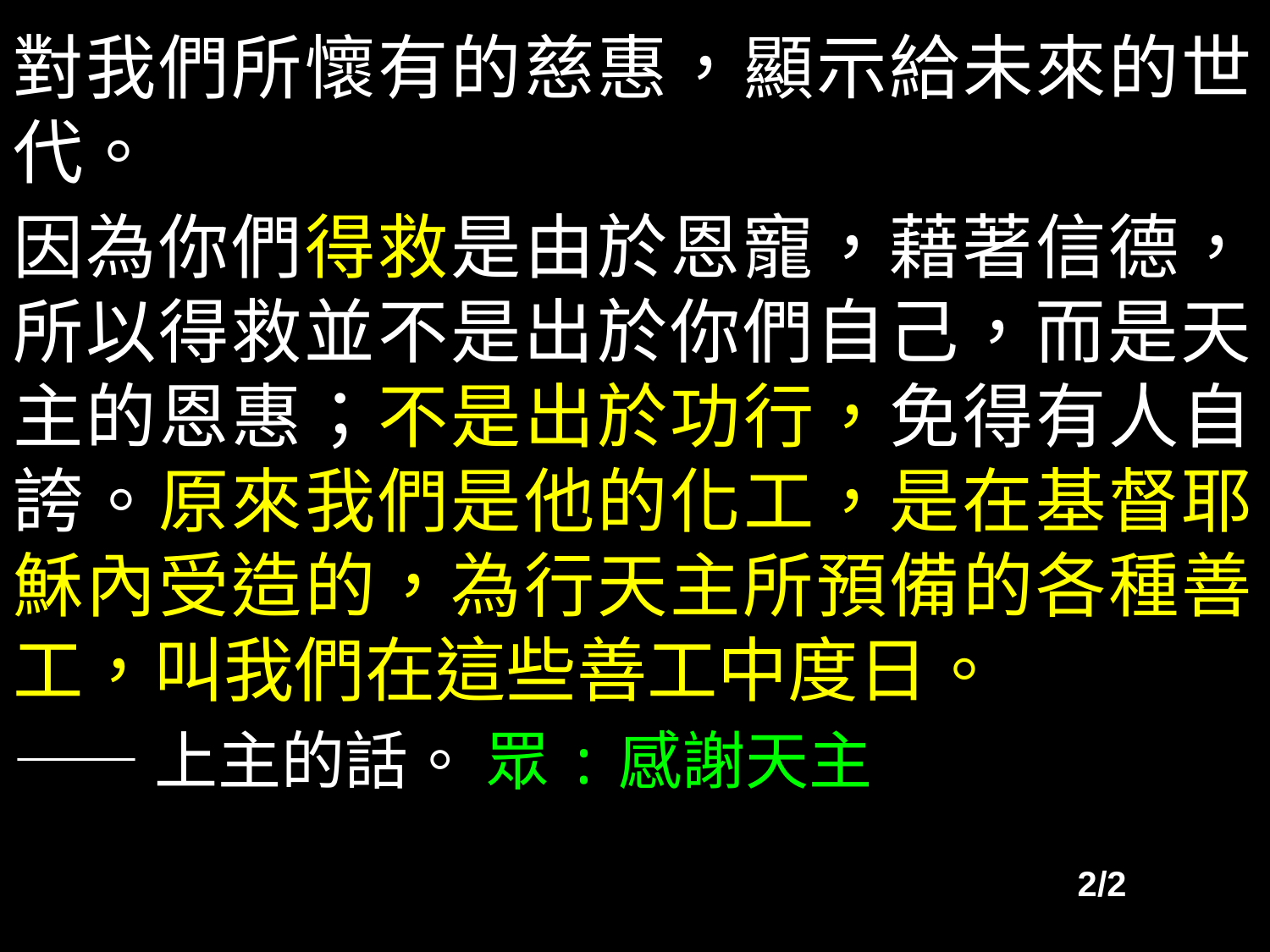

對我們所懷有的慈惠，顯示給未來的世代。
因為你們得救是由於恩寵，藉著信德，所以得救並不是出於你們自己，而是天主的恩惠；不是出於功行，免得有人自誇。原來我們是他的化工，是在基督耶穌內受造的，為行天主所預備的各種善工，叫我們在這些善工中度日。
——上主的話。 眾:感謝天主

2/2